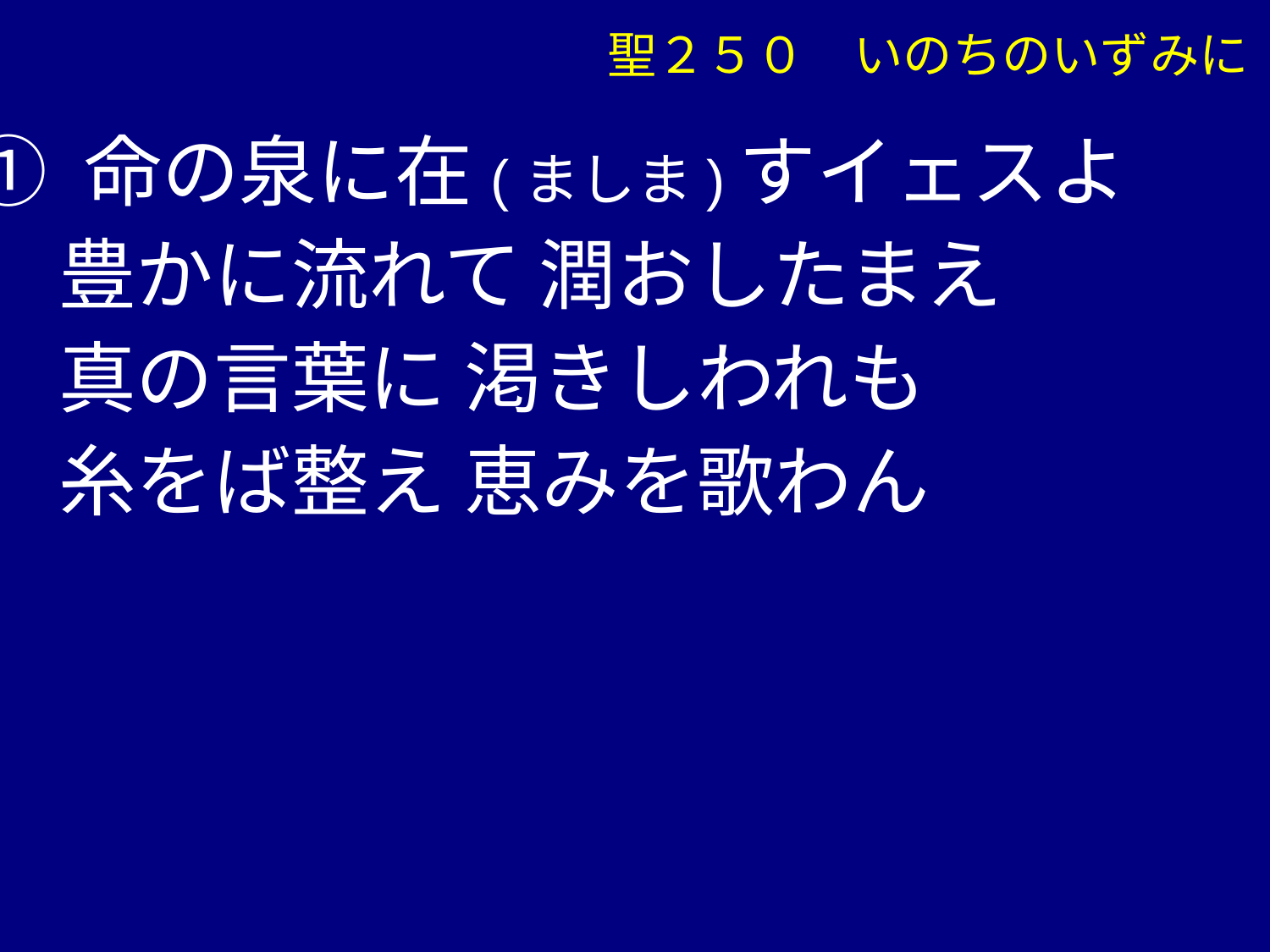

聖２５０　いのちのいずみに
① 命の泉に在(ましま)すイェスよ
    豊かに流れて 潤おしたまえ
    真の言葉に 渇きしわれも
    糸をば整え 恵みを歌わん